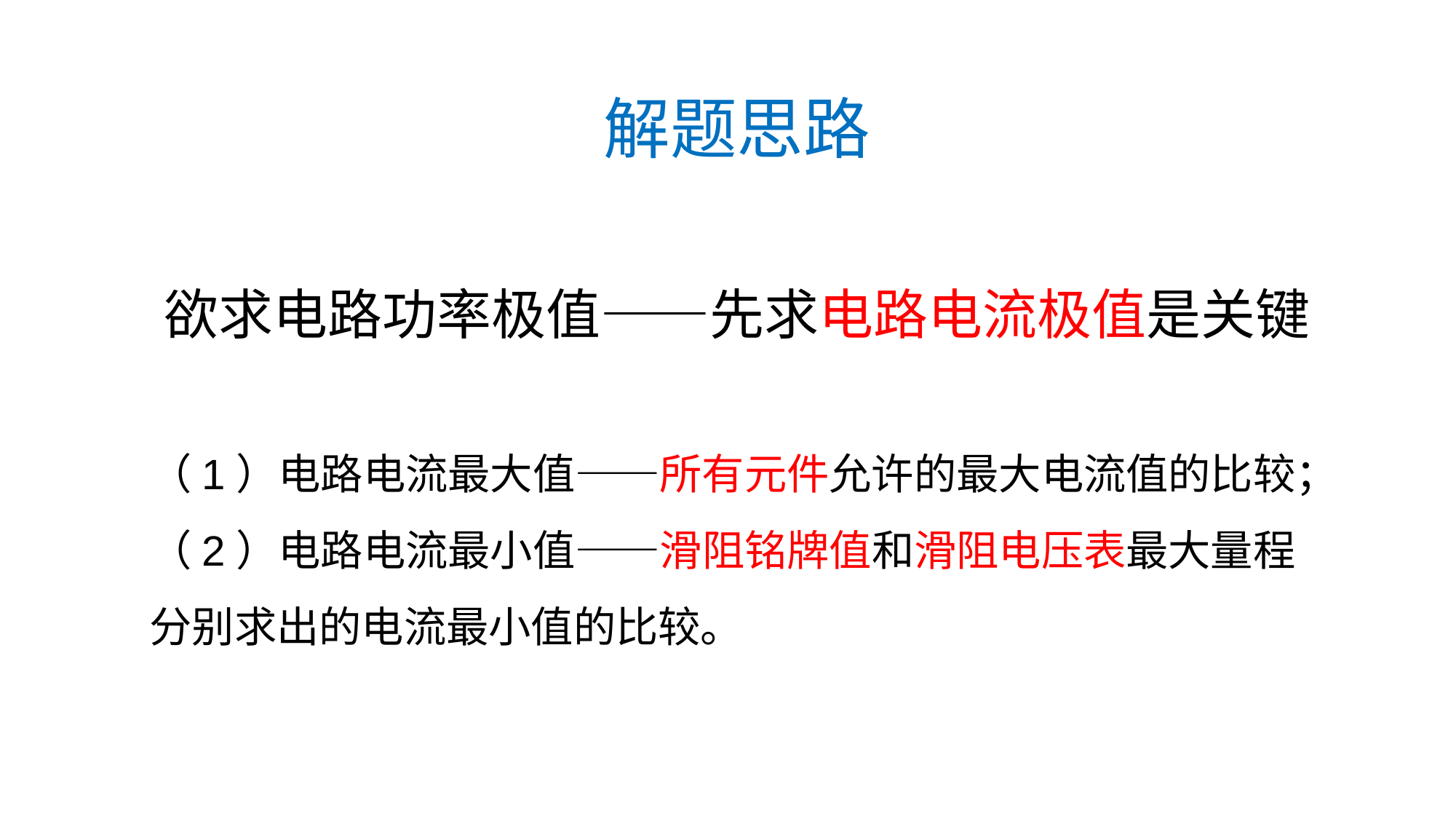

解题思路

欲求电路功率极值——先求电路电流极值是关键

（1）电路电流最大值——所有元件允许的最大电流值的比较；
（2）电路电流最小值——滑阻铭牌值和滑阻电压表最大量程分别求出的电流最小值的比较。